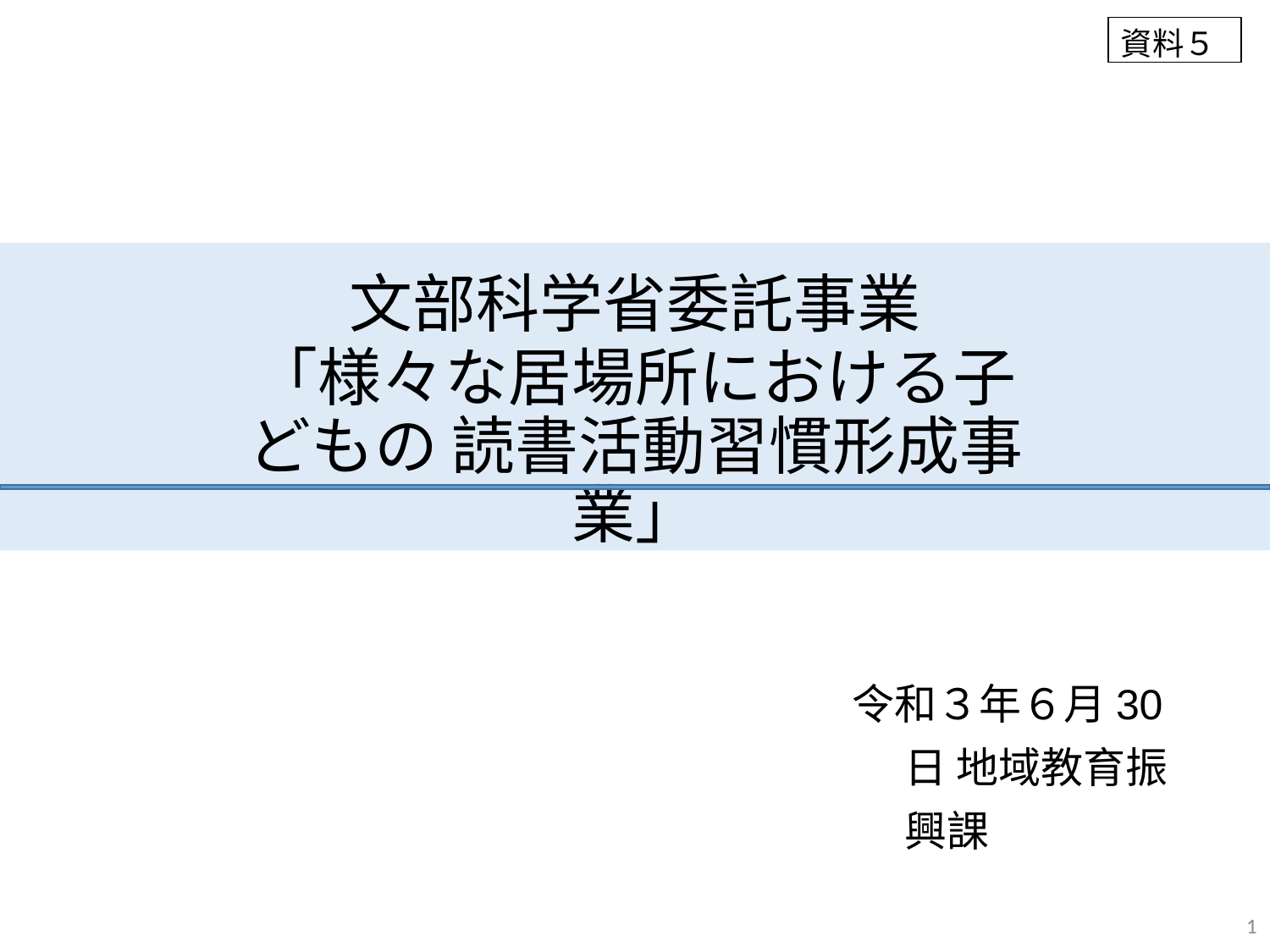

資料５
文部科学省委託事業
「様々な居場所における子どもの 読書活動習慣形成事業」

令和３年６月30日 地域教育振興課
1